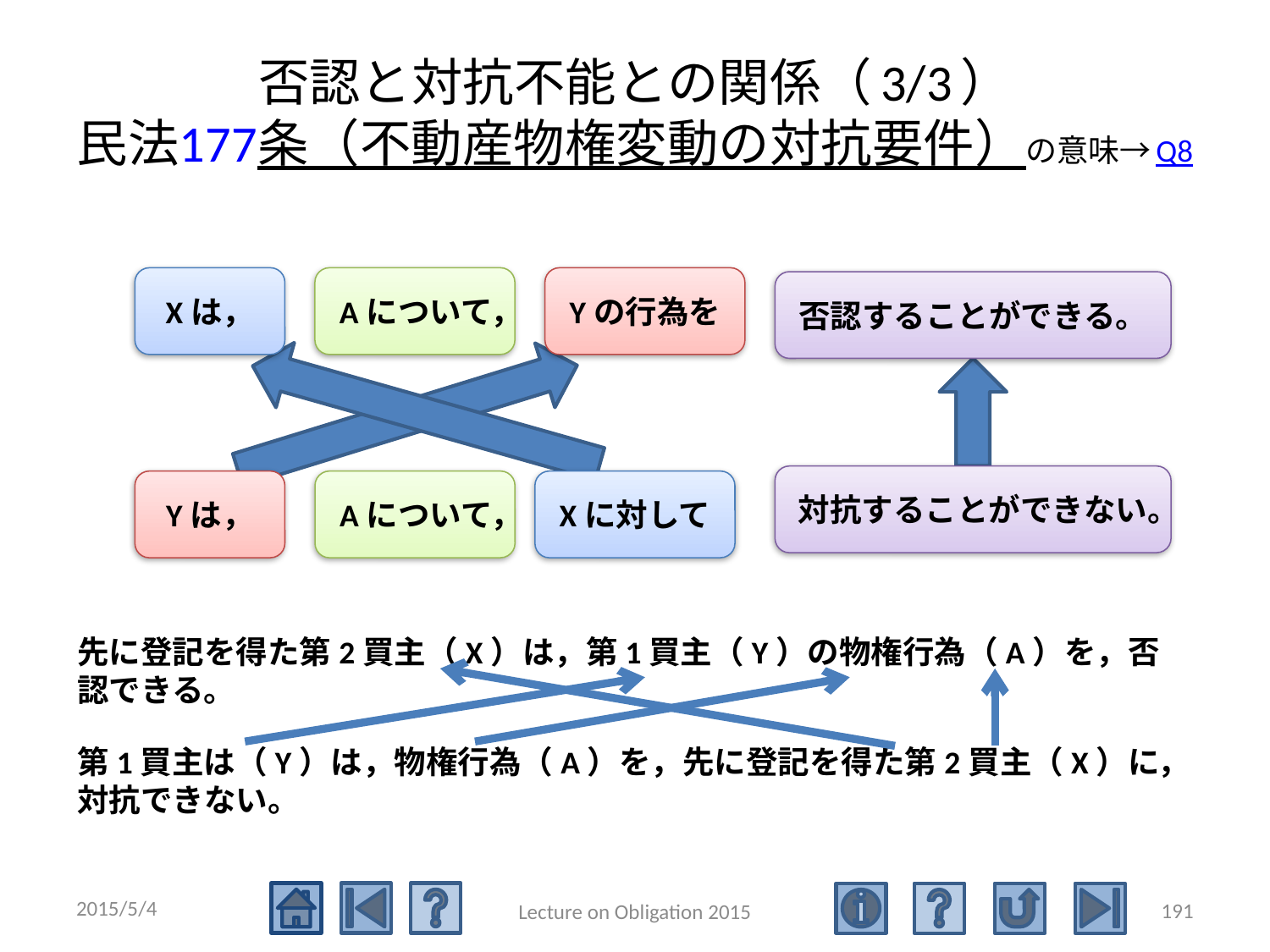

# 否認と対抗不能との関係（3/3） 民法177条（不動産物権変動の対抗要件）の意味→Q8

Xは，
Aについて，
Yの行為を
否認することができる。

対抗することができない。
Yは，
Aについて，
Xに対して
先に登記を得た第2買主（X）は，第1買主（Y）の物権行為（A）を，否認できる。
第1買主は（Y）は，物権行為（A）を，先に登記を得た第2買主（X）に，対抗できない。
2015/5/4
191
Lecture on Obligation 2015